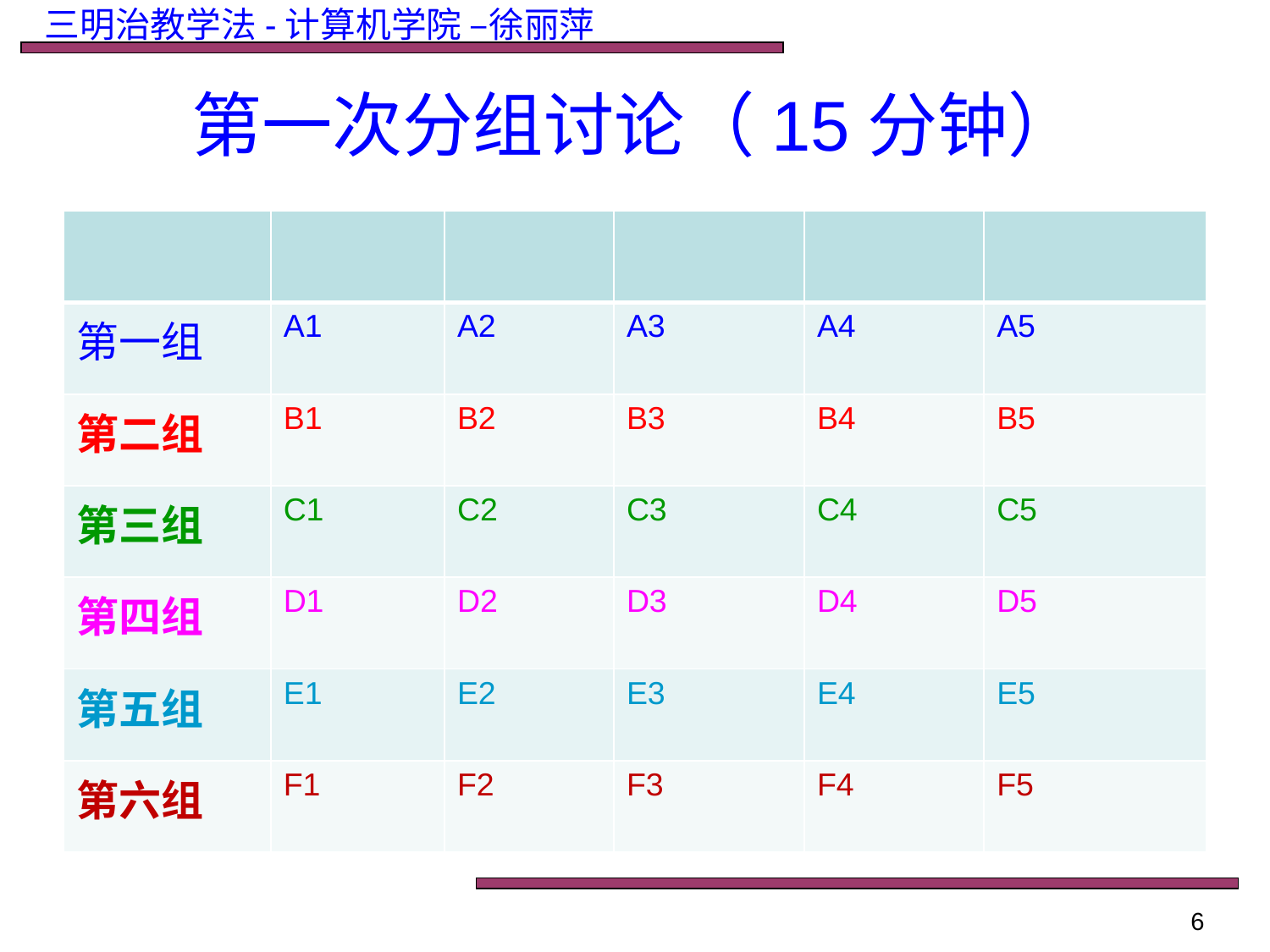

第一次分组讨论（15分钟）

|  |  |  |  |  |  |
| --- | --- | --- | --- | --- | --- |
| 第一组 | A1 | A2 | A3 | A4 | A5 |
| 第二组 | B1 | B2 | B3 | B4 | B5 |
| 第三组 | C1 | C2 | C3 | C4 | C5 |
| 第四组 | D1 | D2 | D3 | D4 | D5 |
| 第五组 | E1 | E2 | E3 | E4 | E5 |
| 第六组 | F1 | F2 | F3 | F4 | F5 |
6